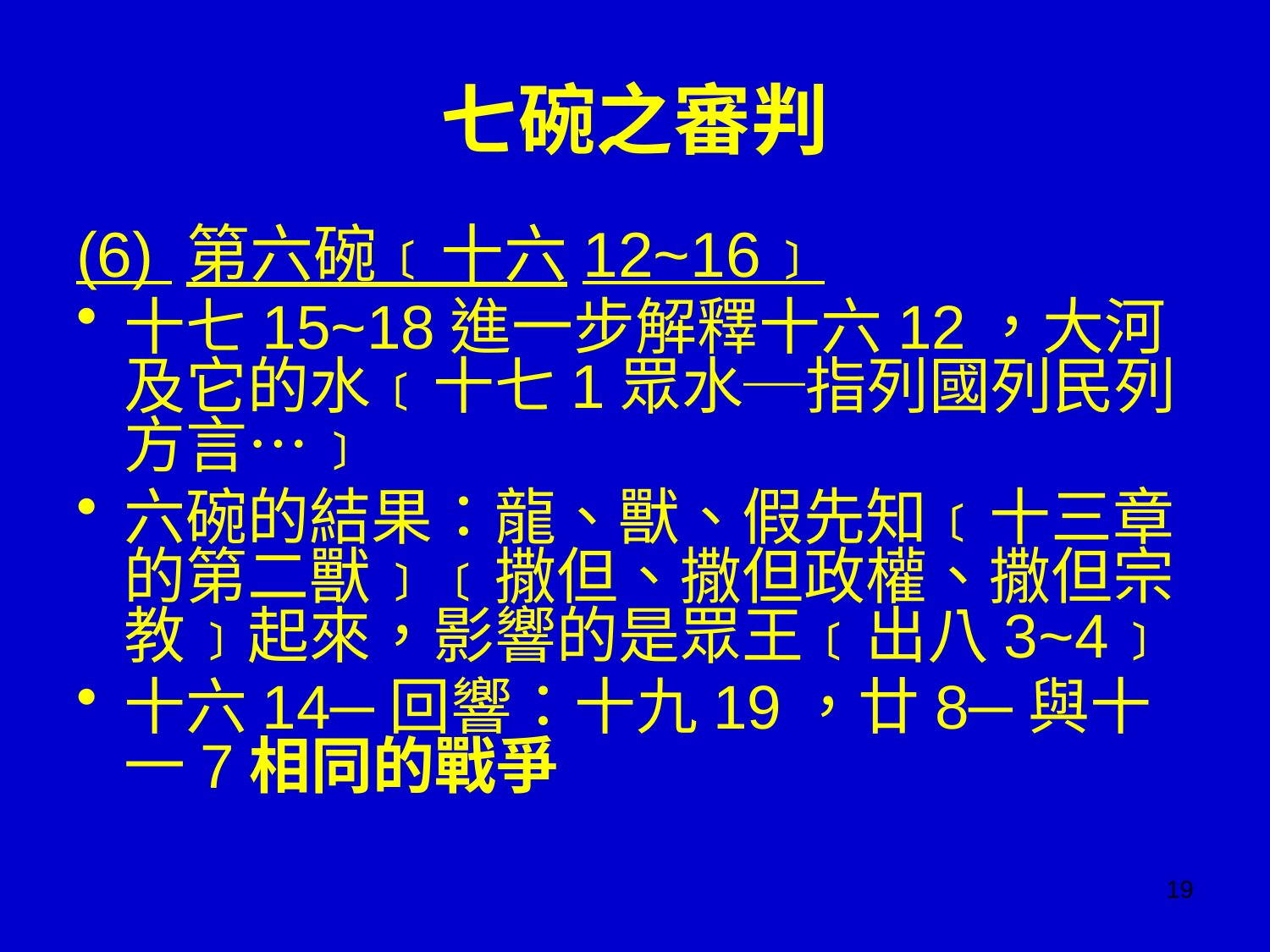

# 七碗之審判
(6) 第六碗﹝十六12~16﹞
十七15~18進一步解釋十六12，大河及它的水﹝十七1眾水─指列國列民列方言…﹞
六碗的結果：龍、獸、假先知﹝十三章的第二獸﹞﹝撒但、撒但政權、撒但宗教﹞起來，影響的是眾王﹝出八3~4﹞
十六14─回響：十九19，廿8─與十一7相同的戰爭

19